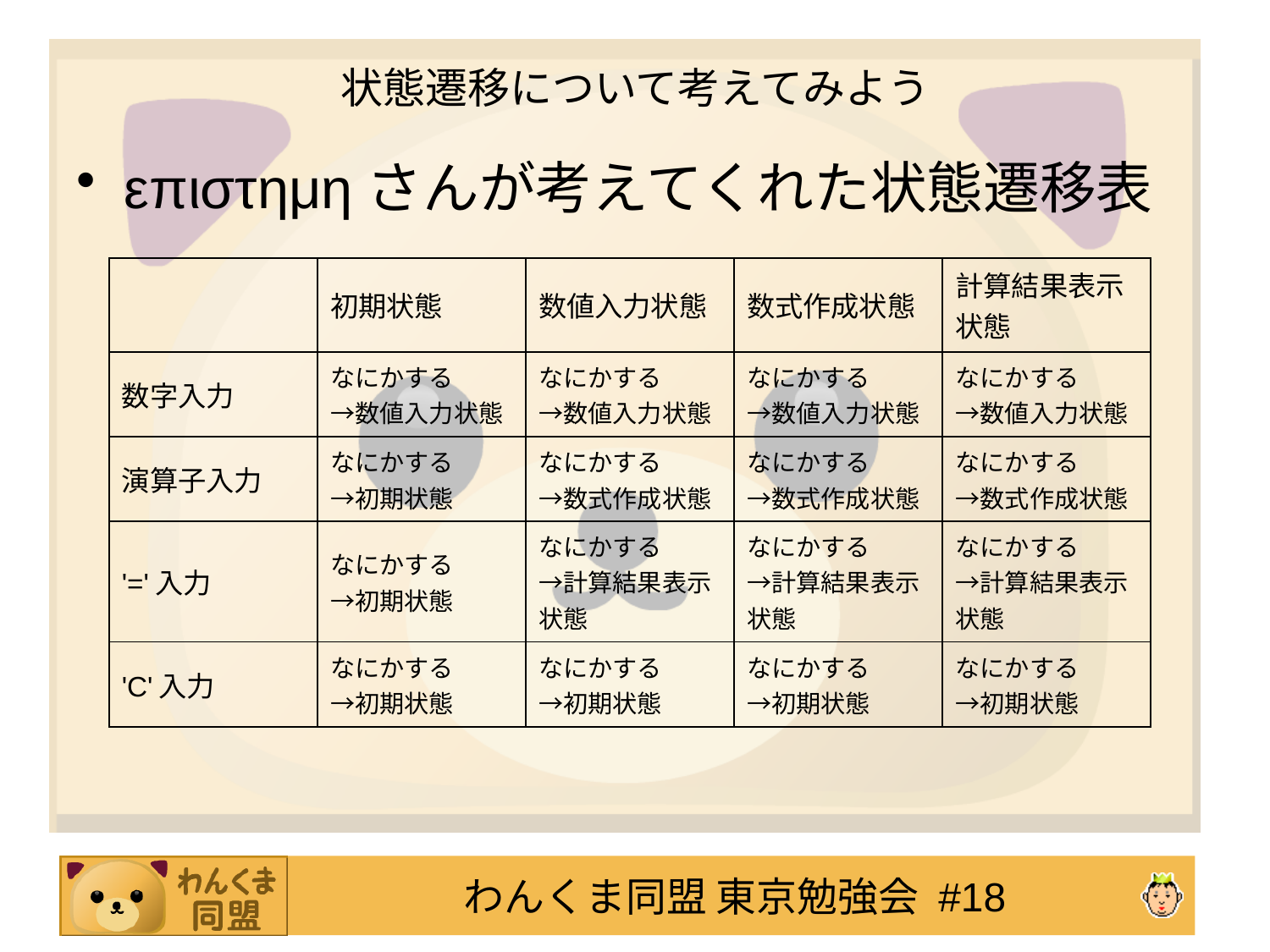

# 状態遷移について考えてみよう
επιστημηさんが考えてくれた状態遷移表
|  | 初期状態 | 数値入力状態 | 数式作成状態 | 計算結果表示状態 |
| --- | --- | --- | --- | --- |
| 数字入力 | なにかする →数値入力状態 | なにかする →数値入力状態 | なにかする →数値入力状態 | なにかする →数値入力状態 |
| 演算子入力 | なにかする →初期状態 | なにかする →数式作成状態 | なにかする →数式作成状態 | なにかする →数式作成状態 |
| '='入力 | なにかする →初期状態 | なにかする →計算結果表示状態 | なにかする →計算結果表示状態 | なにかする →計算結果表示状態 |
| 'C'入力 | なにかする →初期状態 | なにかする →初期状態 | なにかする →初期状態 | なにかする →初期状態 |